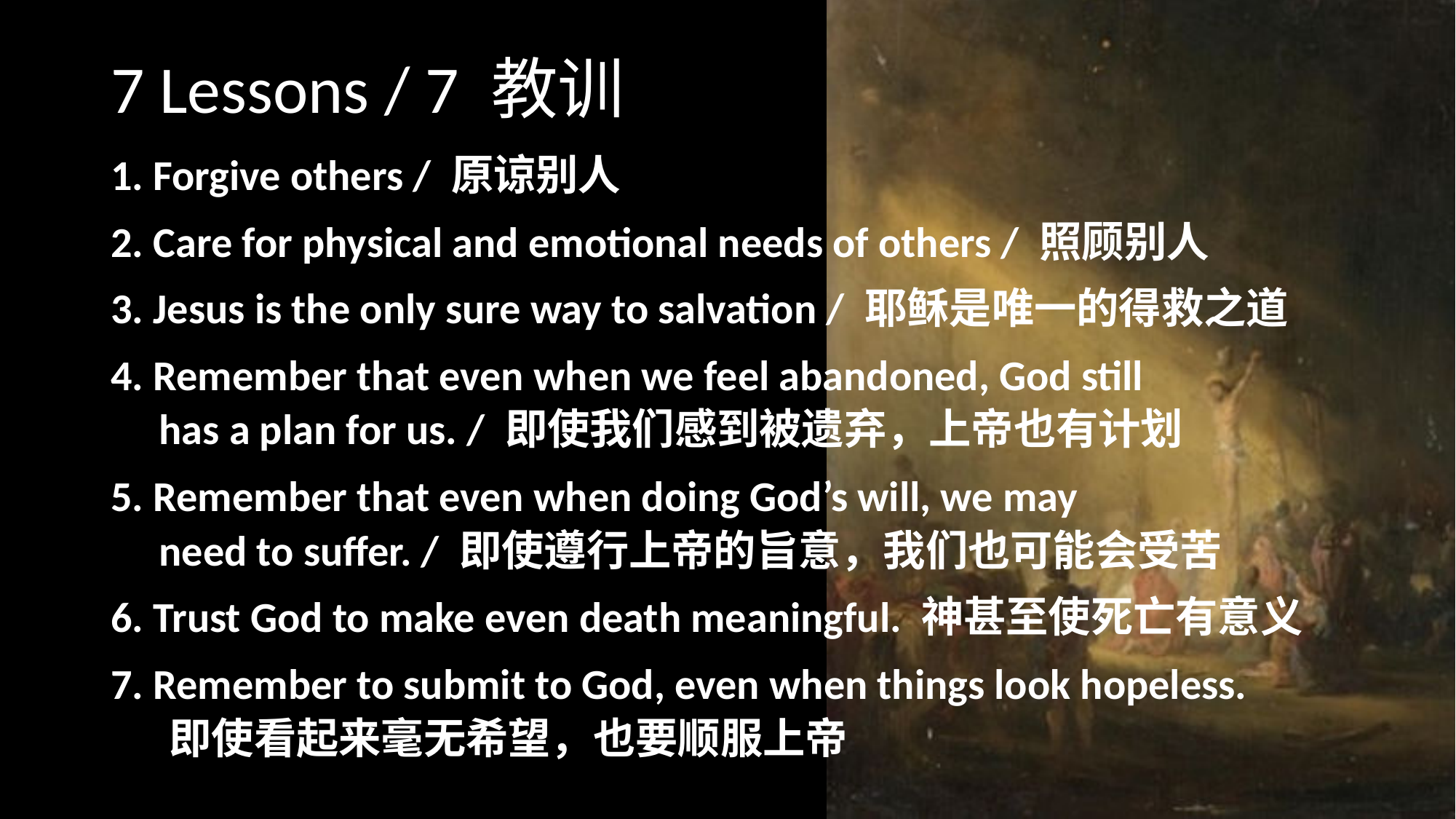

# 7 Lessons / 7 教训
1. Forgive others / 原谅别人
2. Care for physical and emotional needs of others / 照顾别人
3. Jesus is the only sure way to salvation / 耶稣是唯一的得救之道
4. Remember that even when we feel abandoned, God still
     has a plan for us. / 即使我们感到被遗弃，上帝也有计划
5. Remember that even when doing God’s will, we may
     need to suffer. / 即使遵行上帝的旨意，我们也可能会受苦
6. Trust God to make even death meaningful. 神甚至使死亡有意义
7. Remember to submit to God, even when things look hopeless.
     即使看起来毫无希望，也要顺服上帝